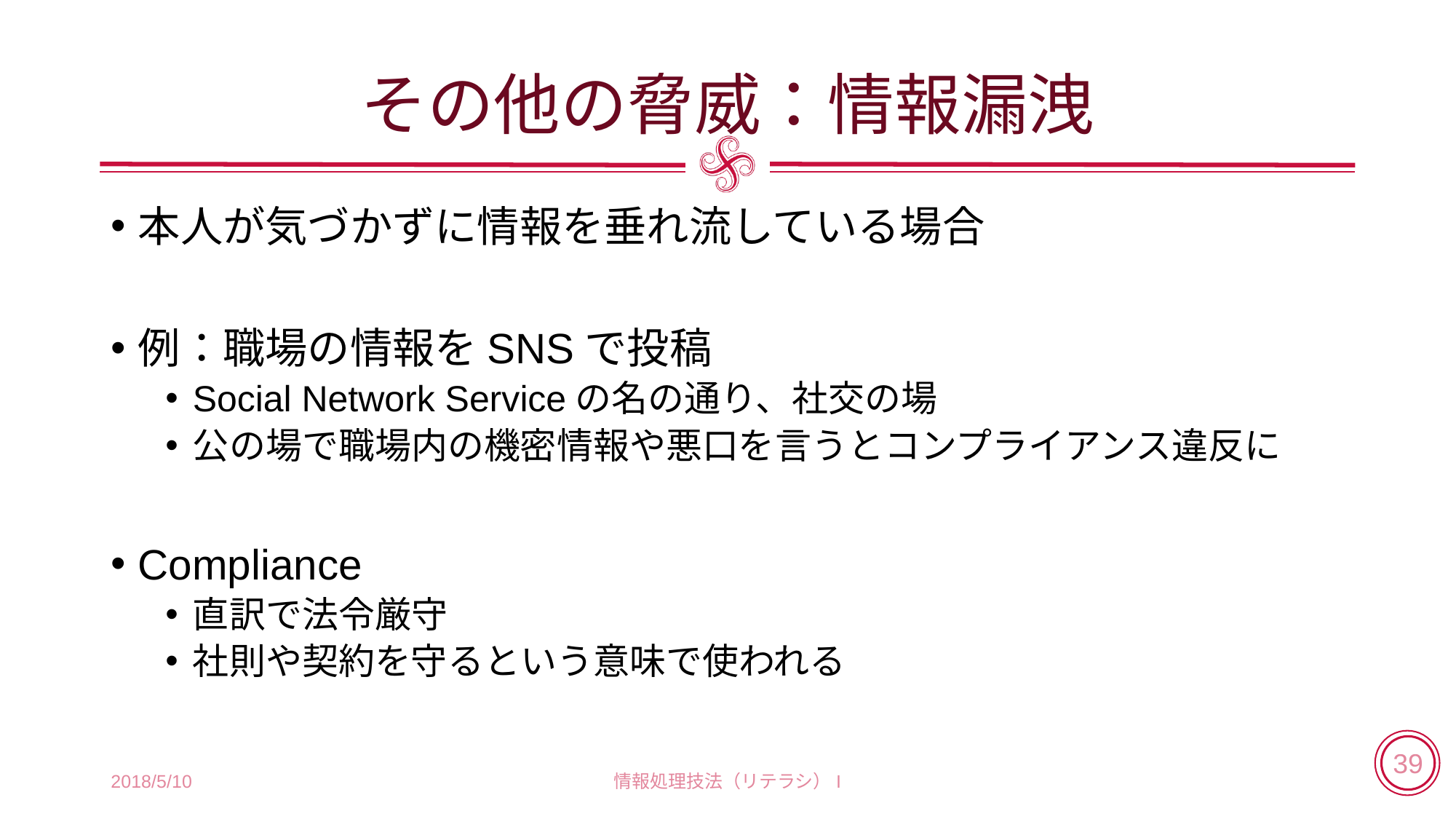

# その他の脅威：情報漏洩
本人が気づかずに情報を垂れ流している場合

例：職場の情報をSNSで投稿
Social Network Serviceの名の通り、社交の場
公の場で職場内の機密情報や悪口を言うとコンプライアンス違反に

Compliance
直訳で法令厳守
社則や契約を守るという意味で使われる
2018/5/10
情報処理技法（リテラシ）I